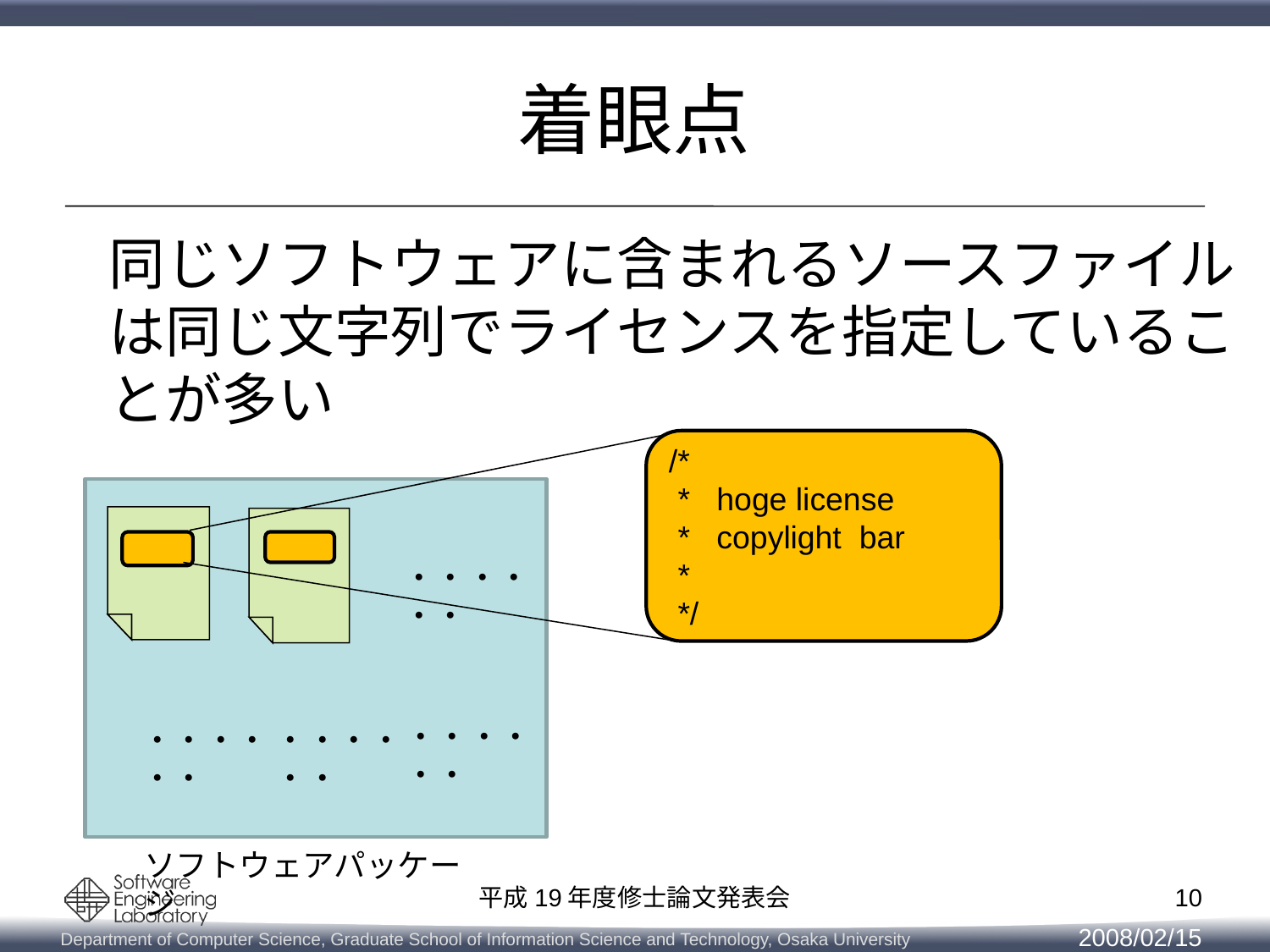

# 着眼点
	同じソフトウェアに含まれるソースファイルは同じ文字列でライセンスを指定していることが多い
/*
 *   hoge license
 *   copylight  bar
 *
 */

・・・・・・
・・・・・・
・・・・・・
・・・・・・
ソフトウェアパッケージ
10
平成19年度修士論文発表会
2008/02/15